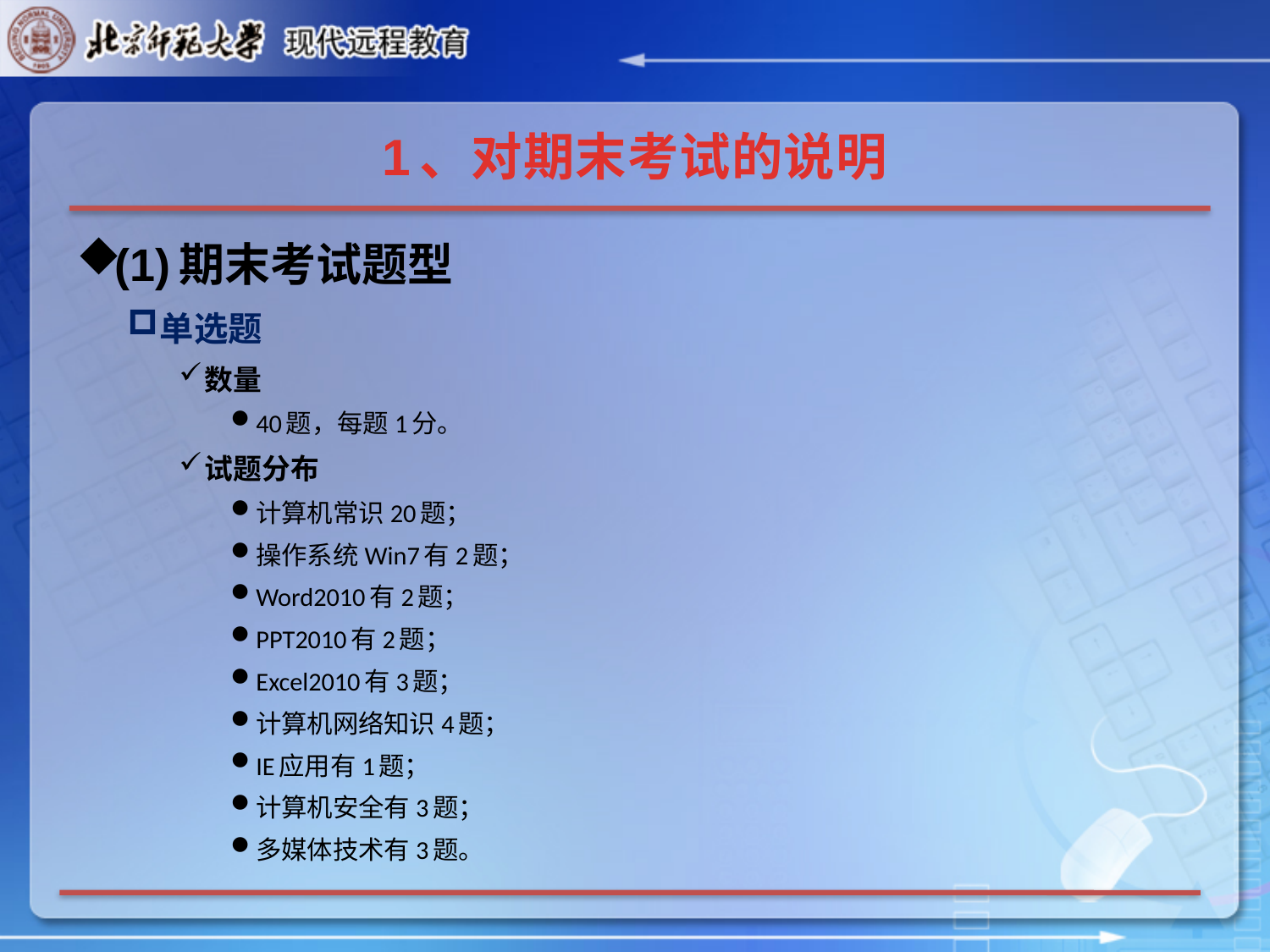

# 1、对期末考试的说明
(1)期末考试题型
单选题
数量
40题，每题1分。
试题分布
计算机常识20题；
操作系统Win7有2题；
Word2010有2题；
PPT2010有2题；
Excel2010有3题；
计算机网络知识4题；
IE应用有1题；
计算机安全有3题；
多媒体技术有3题。